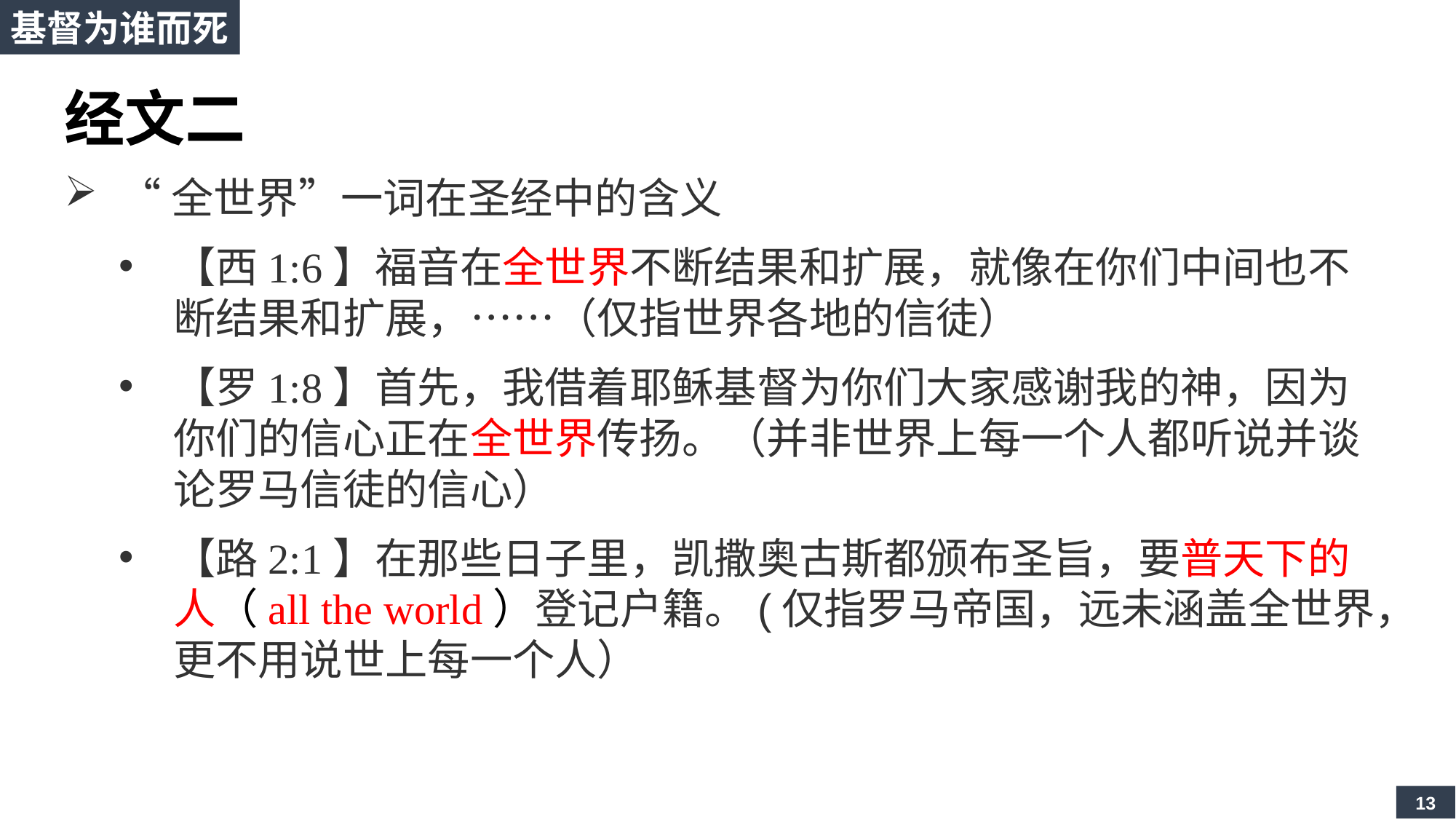

基督为谁而死
经文二
“全世界”一词在圣经中的含义
【西1:6】福音在全世界不断结果和扩展，就像在你们中间也不断结果和扩展，……（仅指世界各地的信徒）
【罗1:8】首先，我借着耶稣基督为你们大家感谢我的神，因为你们的信心正在全世界传扬。（并非世界上每一个人都听说并谈论罗马信徒的信心）
【路2:1】在那些日子里，凯撒奥古斯都颁布圣旨，要普天下的人（all the world）登记户籍。(仅指罗马帝国，远未涵盖全世界，更不用说世上每一个人）
13